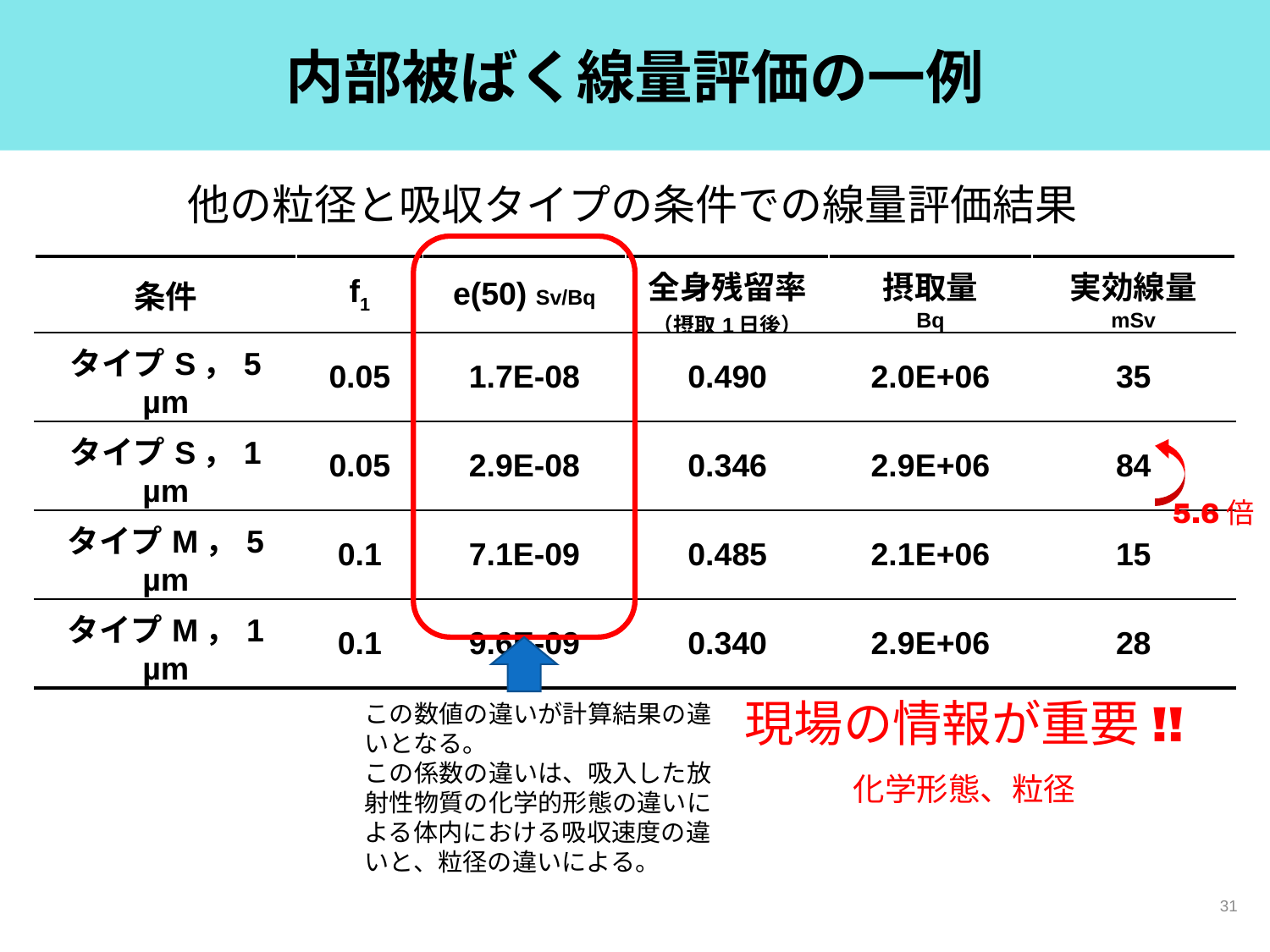

# 内部被ばく線量評価の一例
他の粒径と吸収タイプの条件での線量評価結果

| 条件 | f1 | e(50) Sv/Bq | 全身残留率 （摂取1日後） | 摂取量 Bq | 実効線量 mSv |
| --- | --- | --- | --- | --- | --- |
| タイプS，5 µm | 0.05 | 1.7E-08 | 0.490 | 2.0E+06 | 35 |
| タイプS，1 µm | 0.05 | 2.9E-08 | 0.346 | 2.9E+06 | 84 |
| タイプM，5 µm | 0.1 | 7.1E-09 | 0.485 | 2.1E+06 | 15 |
| タイプM，1 µm | 0.1 | 9.6E-09 | 0.340 | 2.9E+06 | 28 |

5.6倍

現場の情報が重要!!
この数値の違いが計算結果の違いとなる。
この係数の違いは、吸入した放射性物質の化学的形態の違いによる体内における吸収速度の違いと、粒径の違いによる。
化学形態、粒径
31